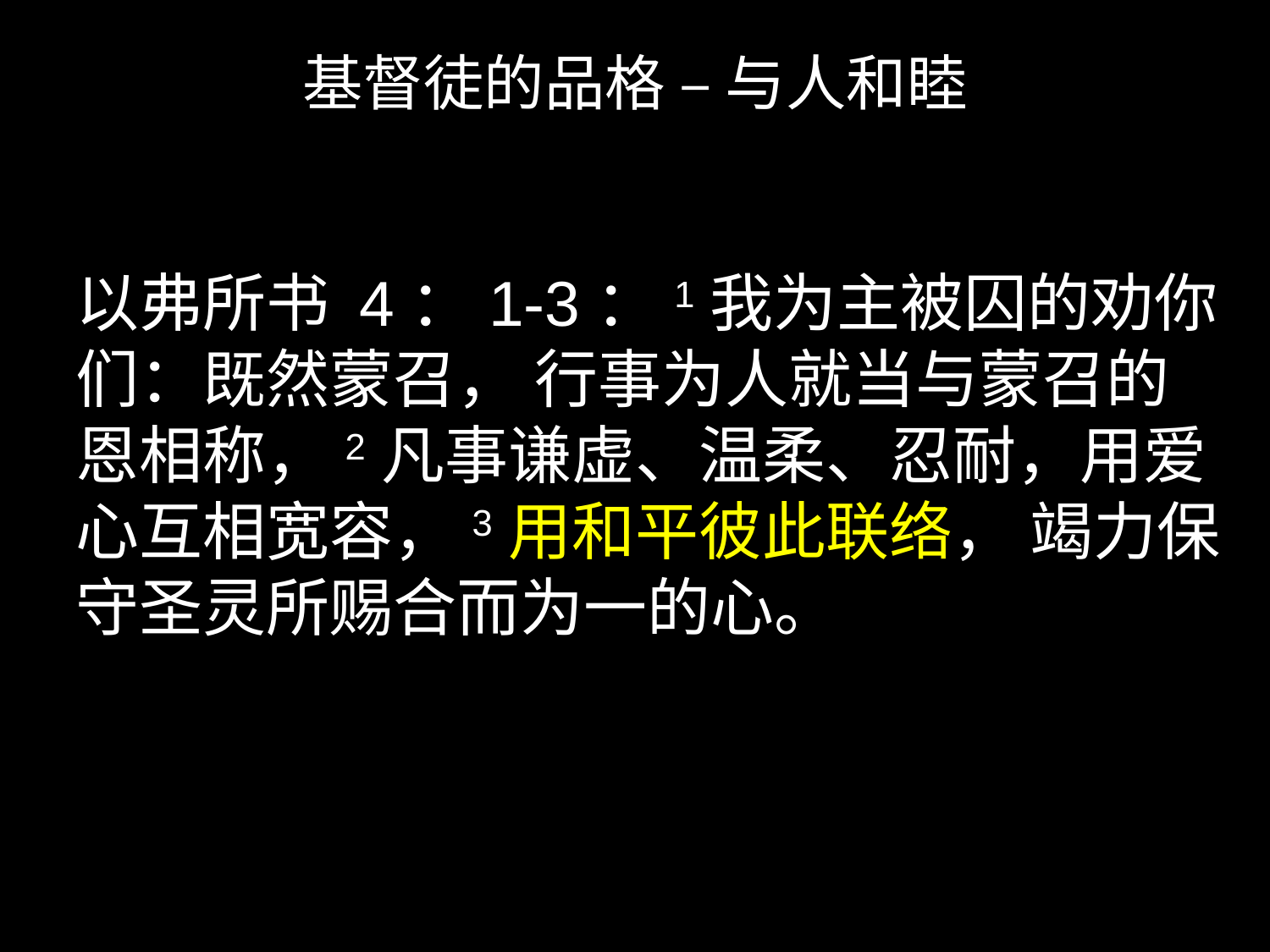

# 基督徒的品格 – 与人和睦
以弗所书 4：1-3：1我为主被囚的劝你们：既然蒙召， 行事为人就当与蒙召的恩相称，2凡事谦虚、温柔、忍耐，用爱心互相宽容，3用和平彼此联络， 竭力保守圣灵所赐合而为一的心。